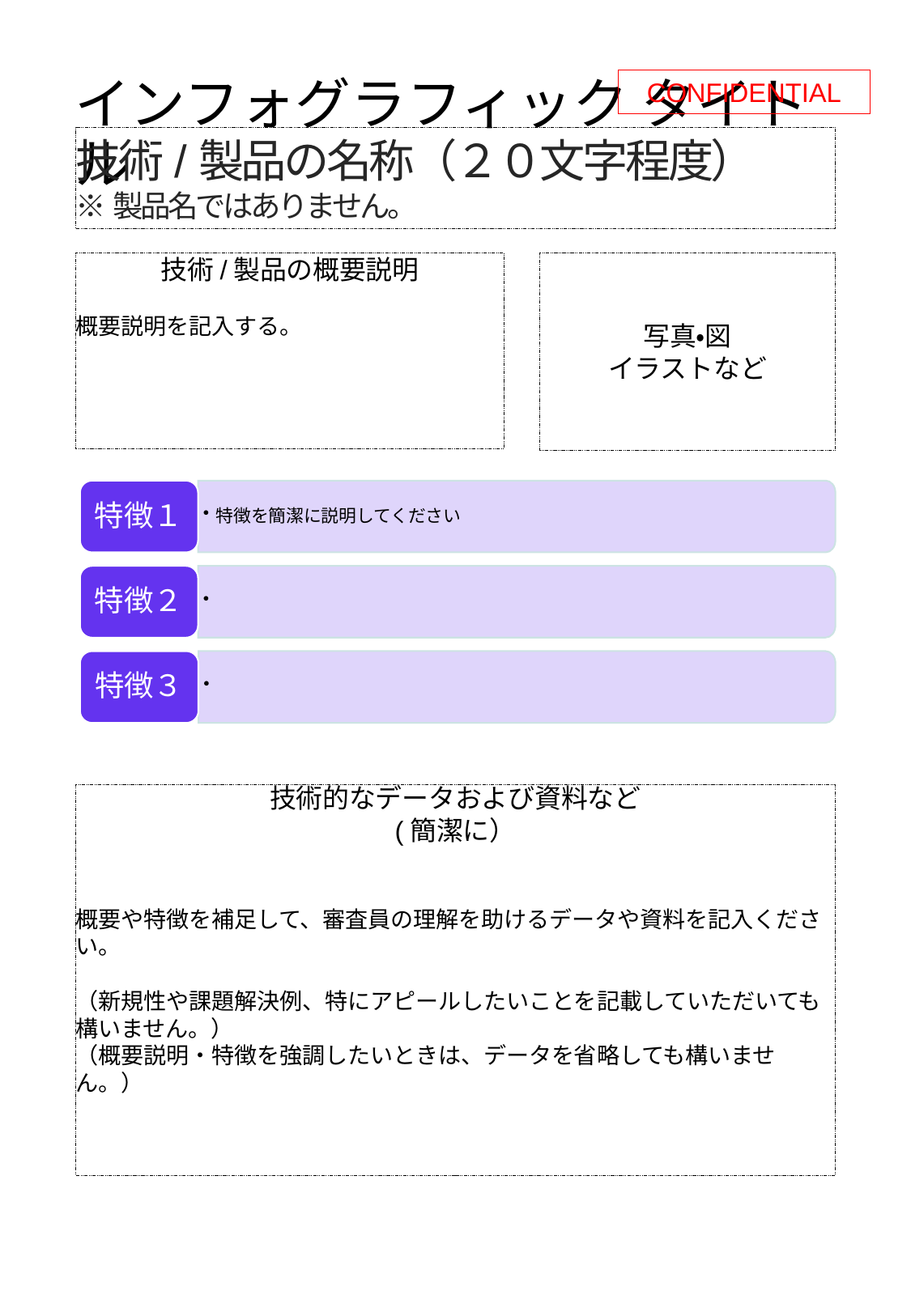

# インフォグラフィック タイトル
CONFIDENTIAL
技術/製品の名称（２０文字程度）
※製品名ではありません。
技術/製品の概要説明

概要説明を記入する。

写真・図
イラストなど
特徴１
特徴を簡潔に説明してください

特徴２

特徴３
技術的なデータおよび資料など
(簡潔に）

概要や特徴を補足して、審査員の理解を助けるデータや資料を記入ください。

（新規性や課題解決例、特にアピールしたいことを記載していただいても構いません。）
（概要説明・特徴を強調したいときは、データを省略しても構いません。）